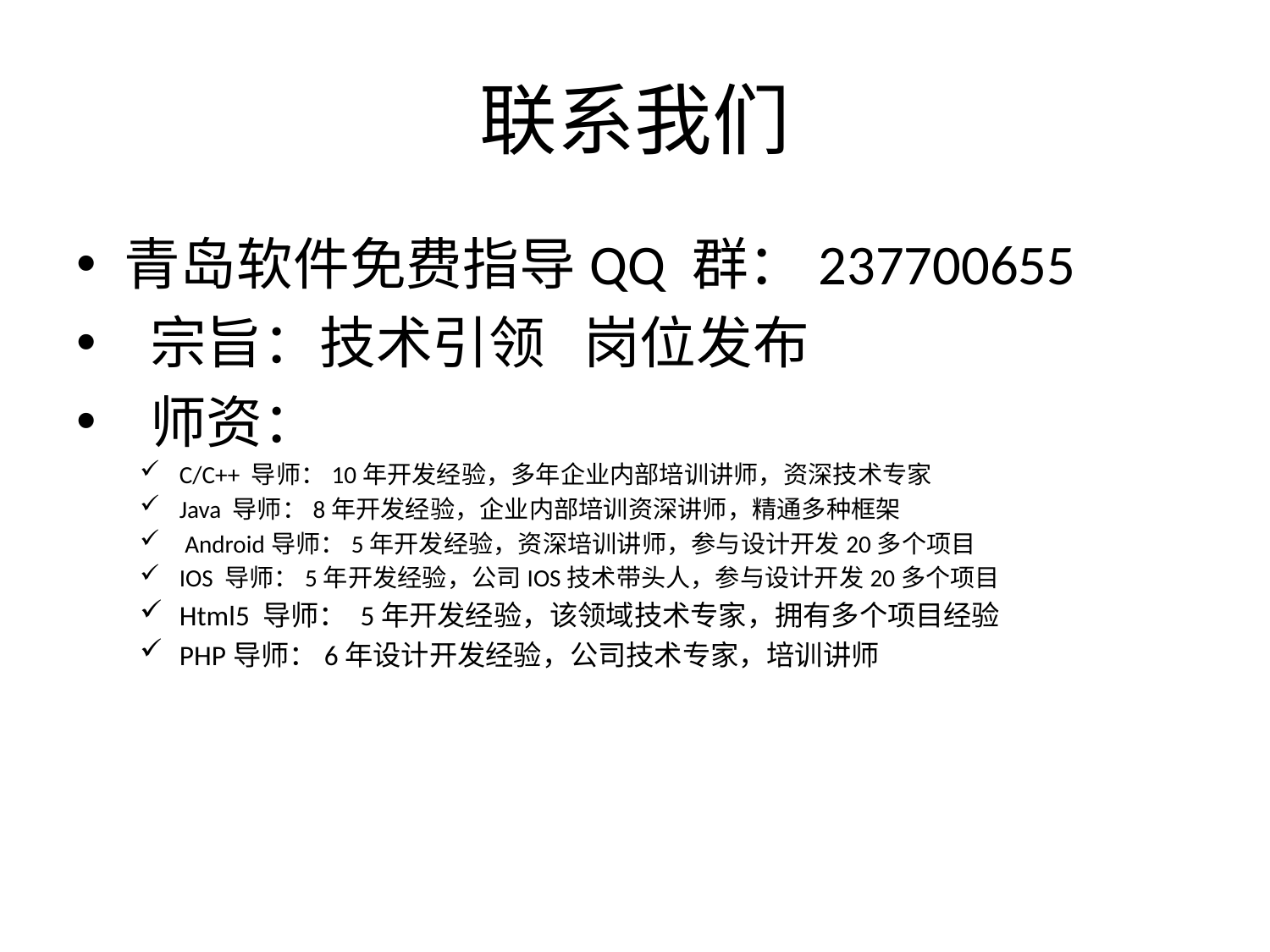

# 联系我们
青岛软件免费指导QQ 群：237700655
 宗旨：技术引领   岗位发布
 师资：
C/C++ 导师：10年开发经验，多年企业内部培训讲师，资深技术专家
Java 导师：8年开发经验，企业内部培训资深讲师，精通多种框架
 Android导师：5年开发经验，资深培训讲师，参与设计开发20多个项目
IOS 导师：5年开发经验，公司IOS技术带头人，参与设计开发20多个项目
Html5 导师： 5年开发经验，该领域技术专家，拥有多个项目经验
PHP导师：6年设计开发经验，公司技术专家，培训讲师